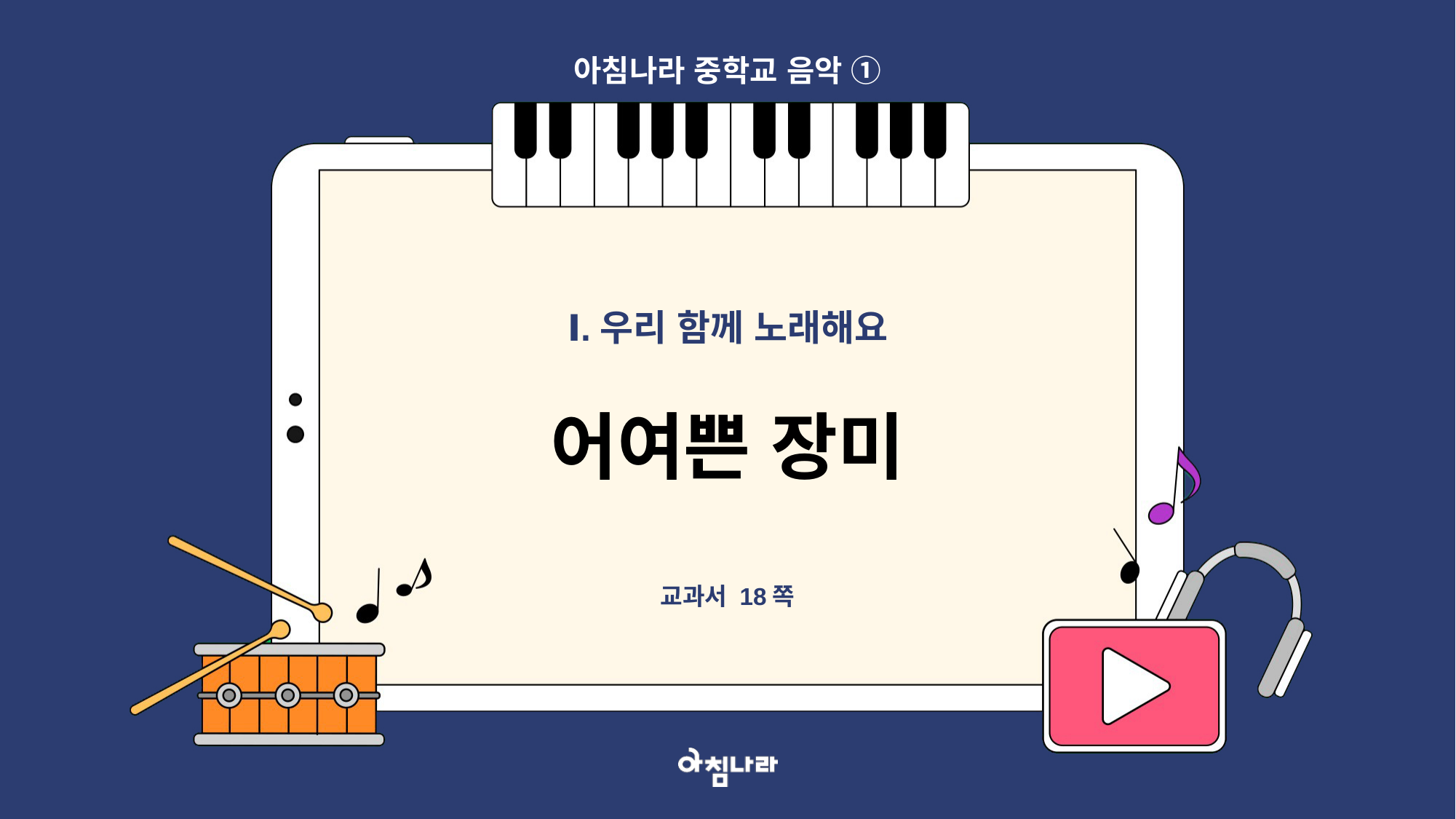

아침나라 중학교 음악 ①

Ⅰ.우리 함께 노래해요
어여쁜 장미
교과서 18쪽